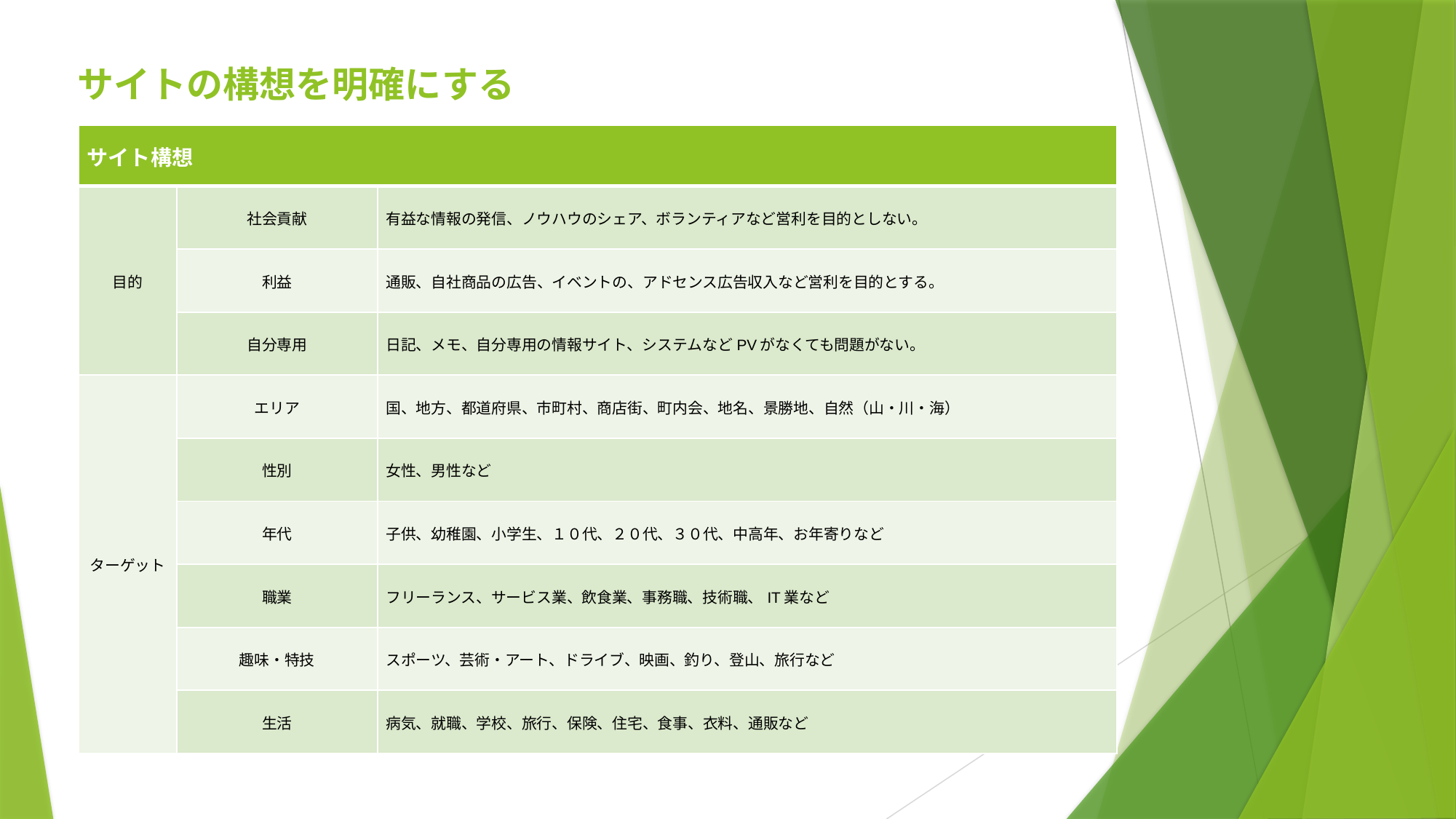

サイトの構想を明確にする
| サイト構想 |  |  |
| --- | --- | --- |
| 目的 | 社会貢献 | 有益な情報の発信、ノウハウのシェア、ボランティアなど営利を目的としない。 |
|  | 利益 | 通販、自社商品の広告、イベントの、アドセンス広告収入など営利を目的とする。 |
|  | 自分専用 | 日記、メモ、自分専用の情報サイト、システムなどPVがなくても問題がない。 |
| ターゲット | エリア | 国、地方、都道府県、市町村、商店街、町内会、地名、景勝地、自然（山・川・海） |
|  | 性別 | 女性、男性など |
|  | 年代 | 子供、幼稚園、小学生、１０代、２０代、３０代、中高年、お年寄りなど |
|  | 職業 | フリーランス、サービス業、飲食業、事務職、技術職、IT業など |
|  | 趣味・特技 | スポーツ、芸術・アート、ドライブ、映画、釣り、登山、旅行など |
|  | 生活 | 病気、就職、学校、旅行、保険、住宅、食事、衣料、通販など |